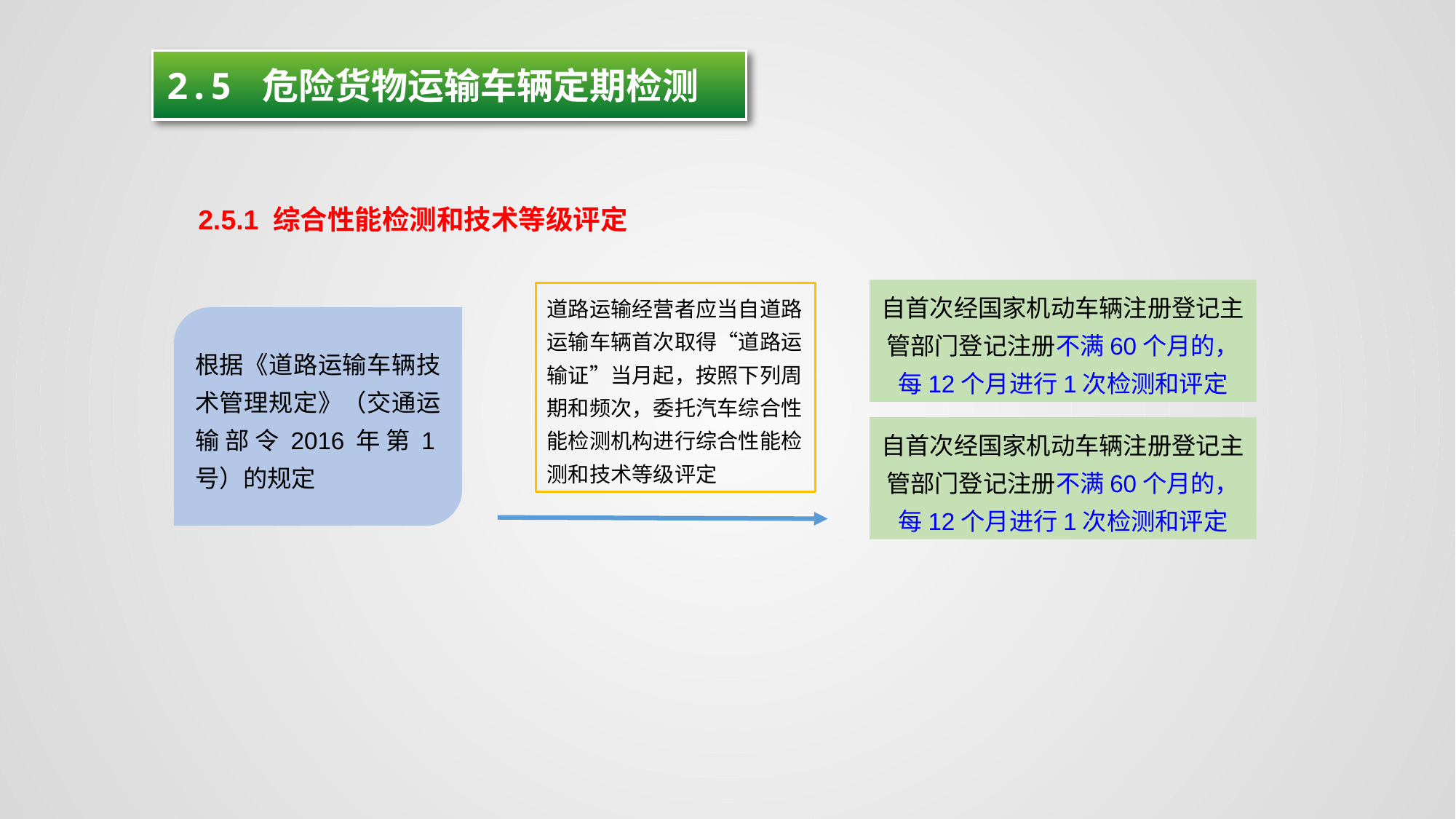

2.5 危险货物运输车辆定期检测
2.5.1 综合性能检测和技术等级评定
自首次经国家机动车辆注册登记主管部门登记注册不满60个月的，每12个月进行1次检测和评定
道路运输经营者应当自道路运输车辆首次取得“道路运输证”当月起，按照下列周期和频次，委托汽车综合性能检测机构进行综合性能检测和技术等级评定
根据《道路运输车辆技术管理规定》（交通运输部令2016年第1号）的规定
自首次经国家机动车辆注册登记主管部门登记注册不满60个月的，每12个月进行1次检测和评定